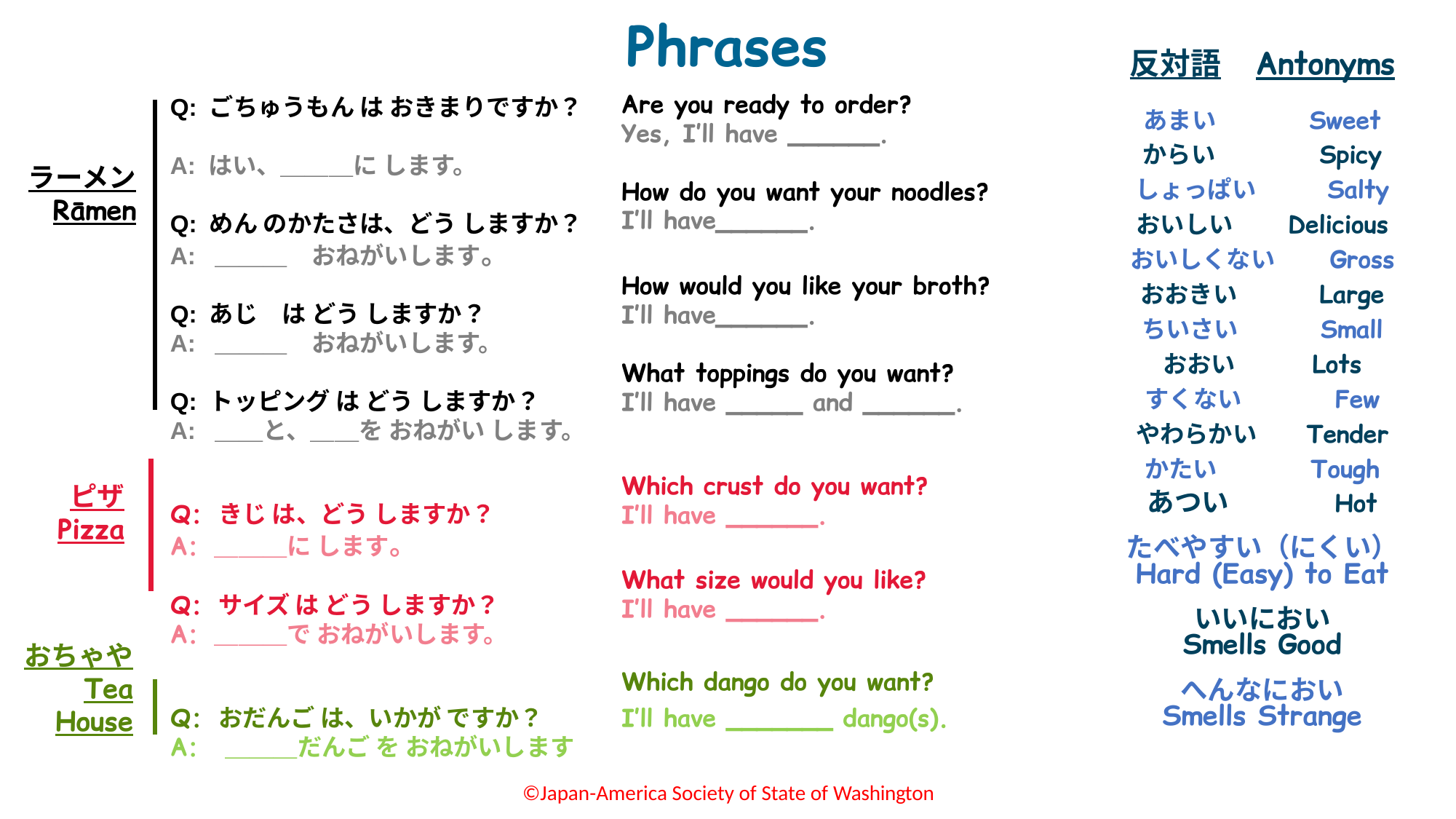

Phrases
反対語    Antonyms

あまい                Sweet
からい                  Spicy
しょっぱい            Salty
おいしい         Delicious
おいしくない         Gross
おおきい              Large
ちいさい              Small
おおい             Lots
すくない                Few
やわらかい        Tender
かたい                Tough
あつい                Hot
たべやすい（にくい）
Hard (Easy) to Eat
いいにおい
Smells Good
へんなにおい
Smells Strange
Are you ready to order?
Yes, I’ll have ______.

How do you want your noodles?
I’ll have______.

How would you like your broth?
I’ll have______.

What toppings do you want?
I’ll have _____ and ______.

Which crust do you want?
I’ll have ______.

What size would you like?
I’ll have ______.

Which dango do you want?
I’ll have _______ dango(s).

Q: ごちゅうもん は おきまりですか？
A: はい、＿＿＿に します。

Q: めん のかたさは、どう しますか？
A:  ＿＿＿　おねがいします。

Q: あじ　は どう しますか？
A:  ＿＿＿　おねがいします。

Q: トッピング は どう しますか？
A:  ＿＿と、＿＿を おねがい します。

Q: きじ は、どう しますか？
A: ＿＿＿に します。

Q: サイズ は どう しますか？
A: ＿＿＿で おねがいします。

Q: おだんご は、いかが ですか？
A:  ＿＿＿だんご を おねがいします

ラーメン
Rāmen
ピザ
Pizza
おちゃや
Tea House

©Japan-America Society of State of Washington